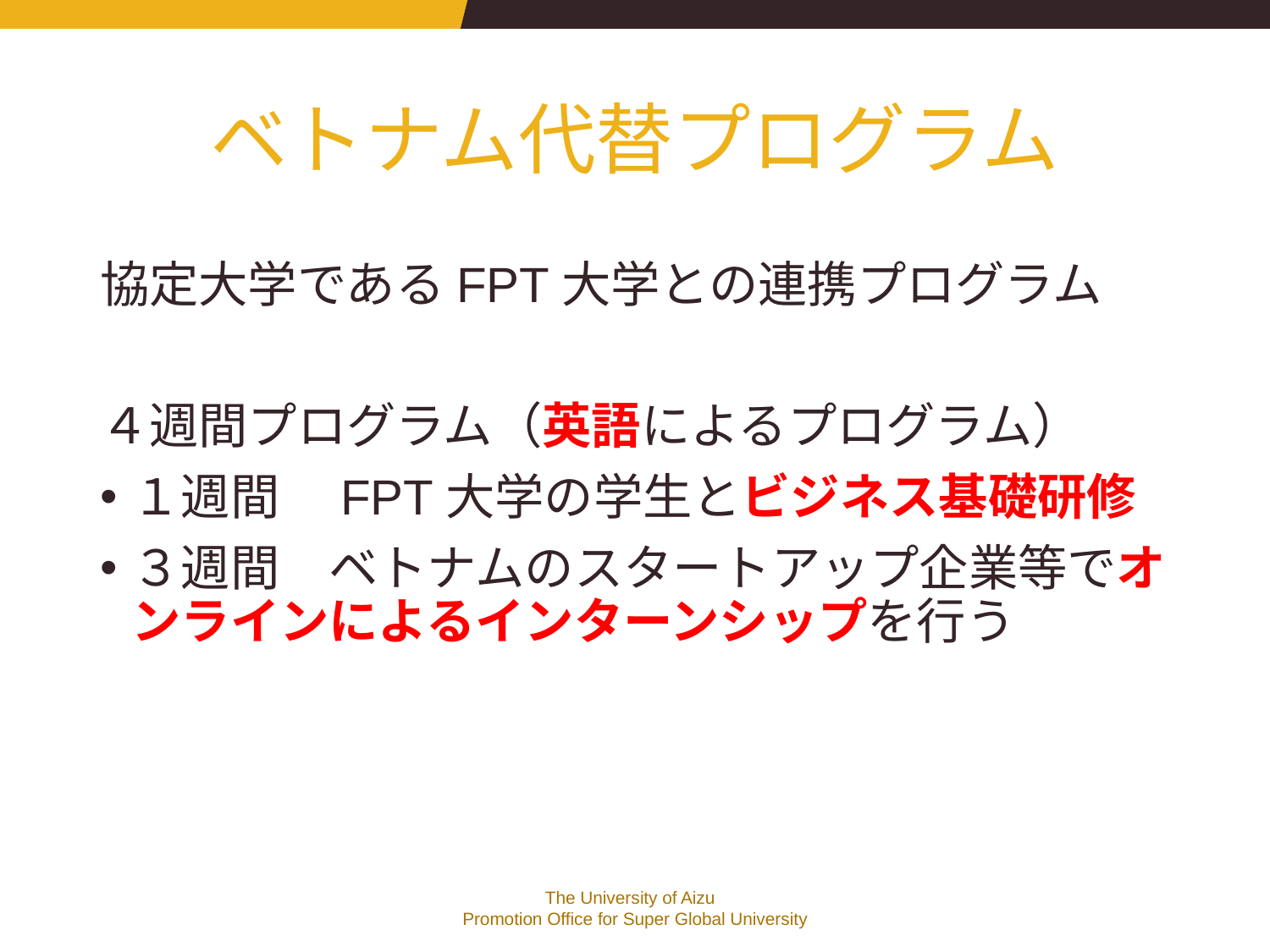

# ベトナム代替プログラム
協定大学であるFPT大学との連携プログラム

４週間プログラム（英語によるプログラム）
１週間　FPT大学の学生とビジネス基礎研修
３週間　ベトナムのスタートアップ企業等でオンラインによるインターンシップを行う

The University of Aizu
Promotion Office for Super Global University